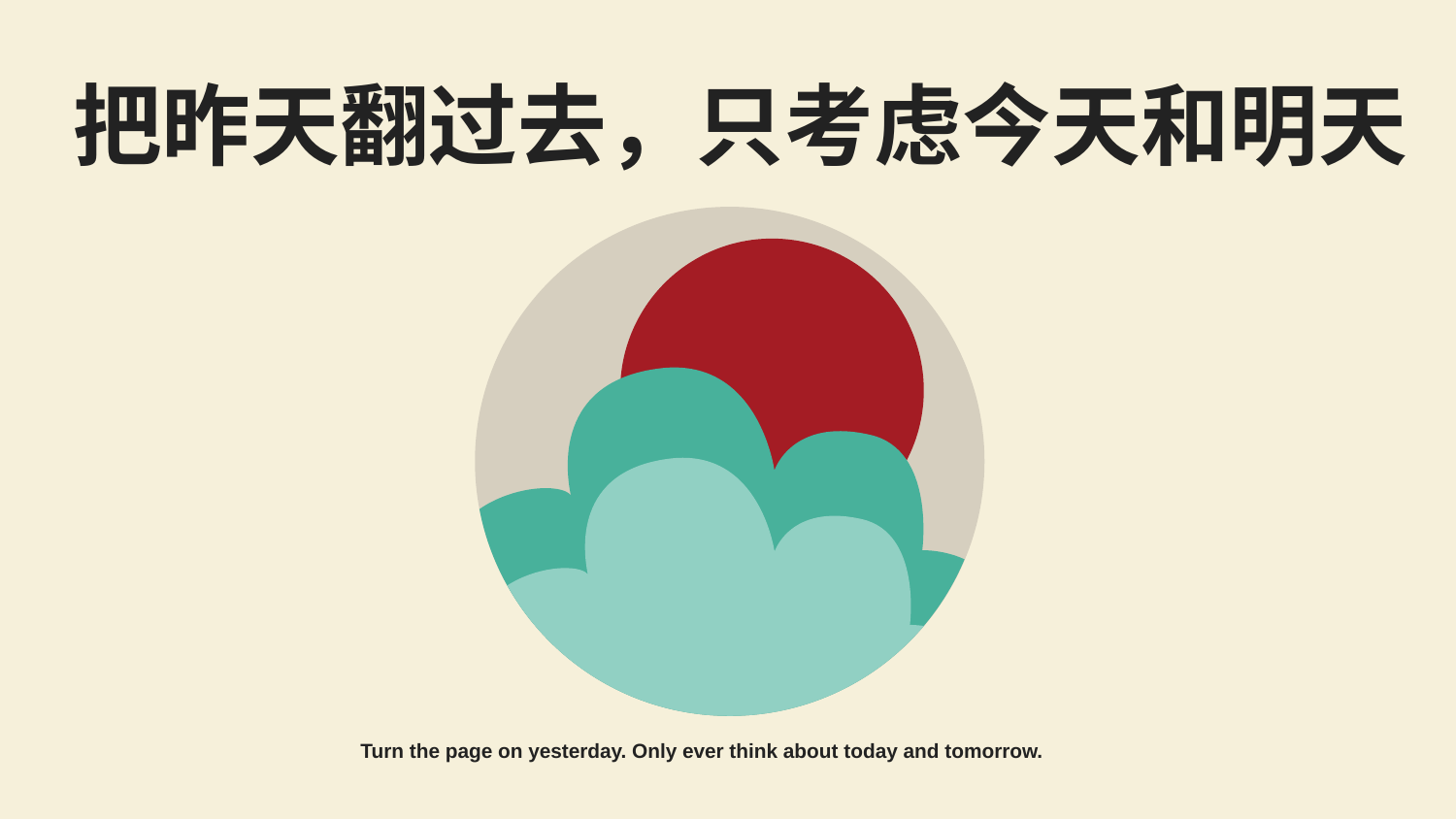

把昨天翻过去，只考虑今天和明天

Turn the page on yesterday. Only ever think about today and tomorrow.